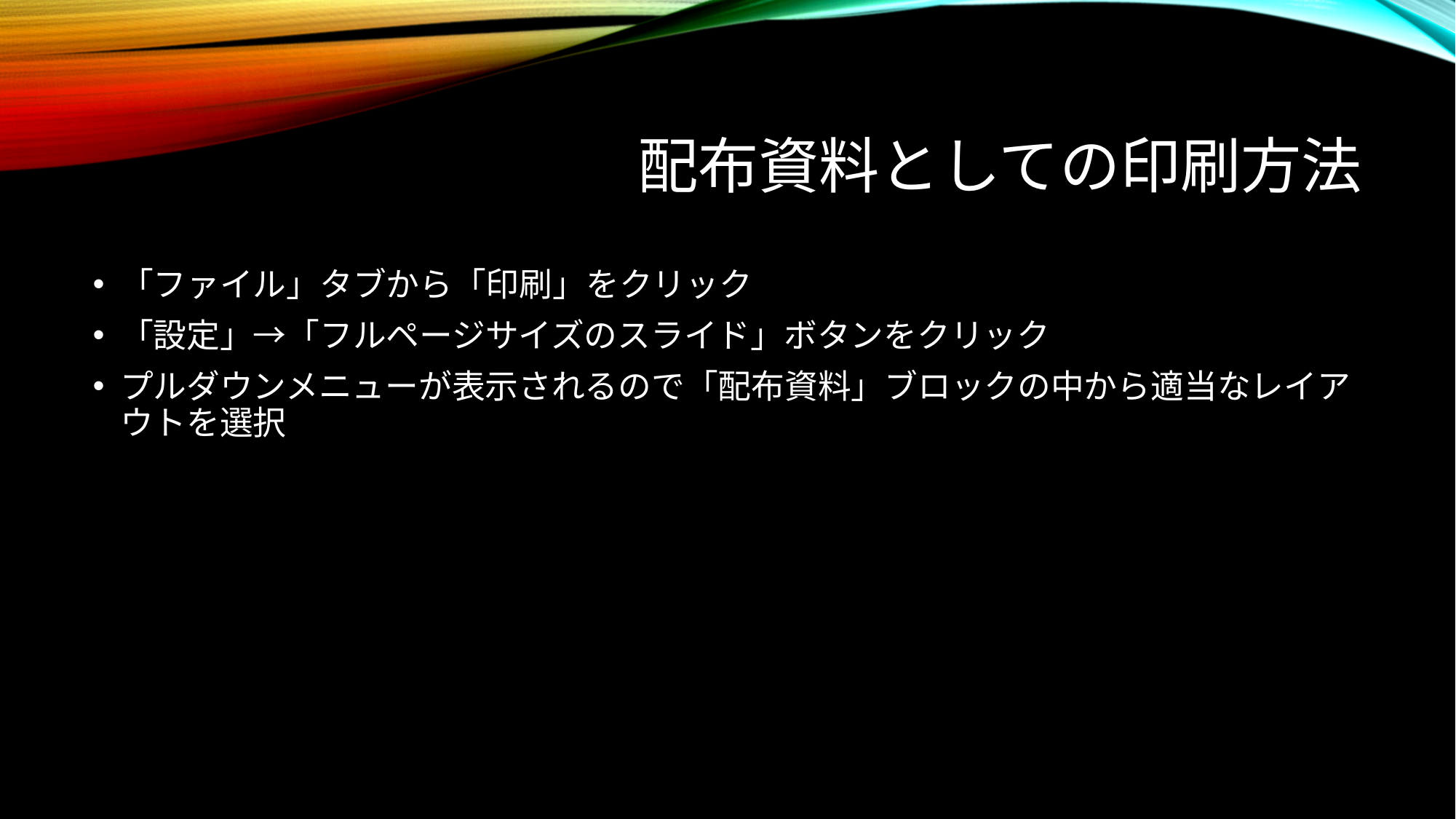

# 配布資料としての印刷方法
「ファイル」タブから「印刷」をクリック
「設定」→「フルページサイズのスライド」ボタンをクリック
プルダウンメニューが表示されるので「配布資料」ブロックの中から適当なレイアウトを選択